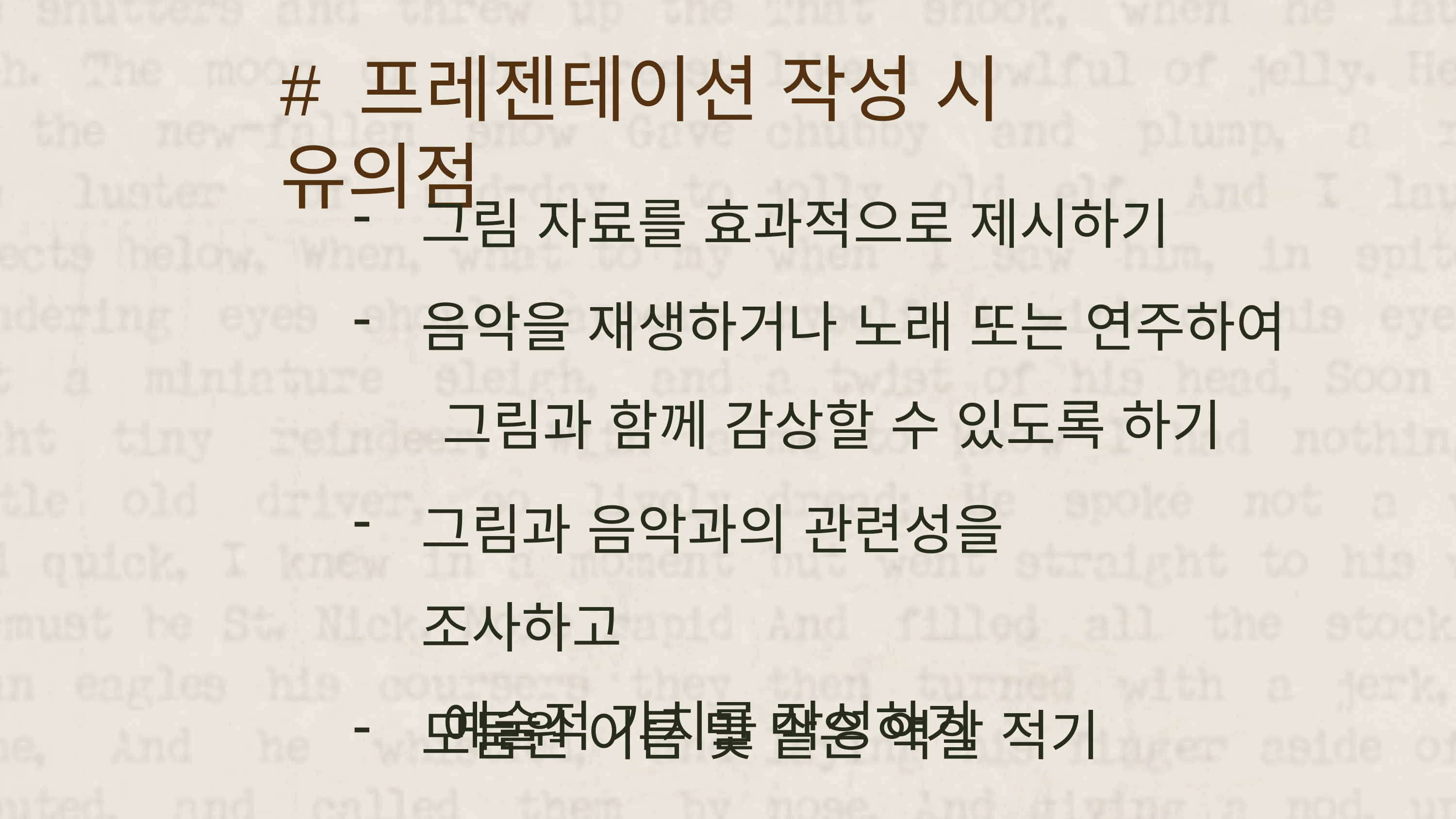

# 프레젠테이션 작성 시 유의점
그림 자료를 효과적으로 제시하기
음악을 재생하거나 노래 또는 연주하여
     그림과 함께 감상할 수 있도록 하기
그림과 음악과의 관련성을 조사하고
     예술적 가치를 작성하기
모둠원 이름 및 맡은 역할 적기